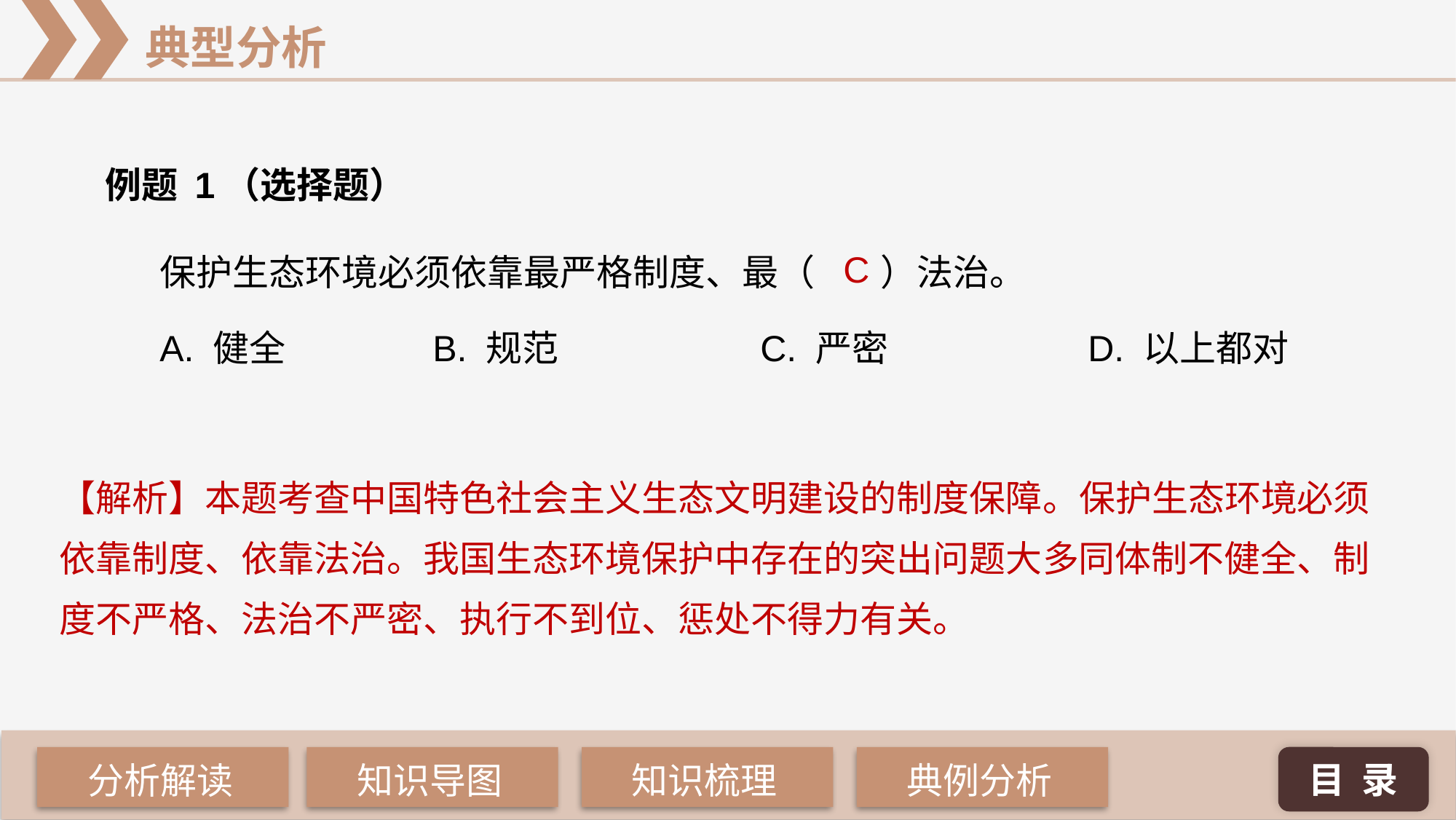

例题 1（选择题）
保护生态环境必须依靠最严格制度、最（        ）法治。
A. 健全 		B. 规范 		C. 严密 		D. 以上都对
C
【解析】本题考查中国特色社会主义生态文明建设的制度保障。保护生态环境必须依靠制度、依靠法治。我国生态环境保护中存在的突出问题大多同体制不健全、制度不严格、法治不严密、执行不到位、惩处不得力有关。